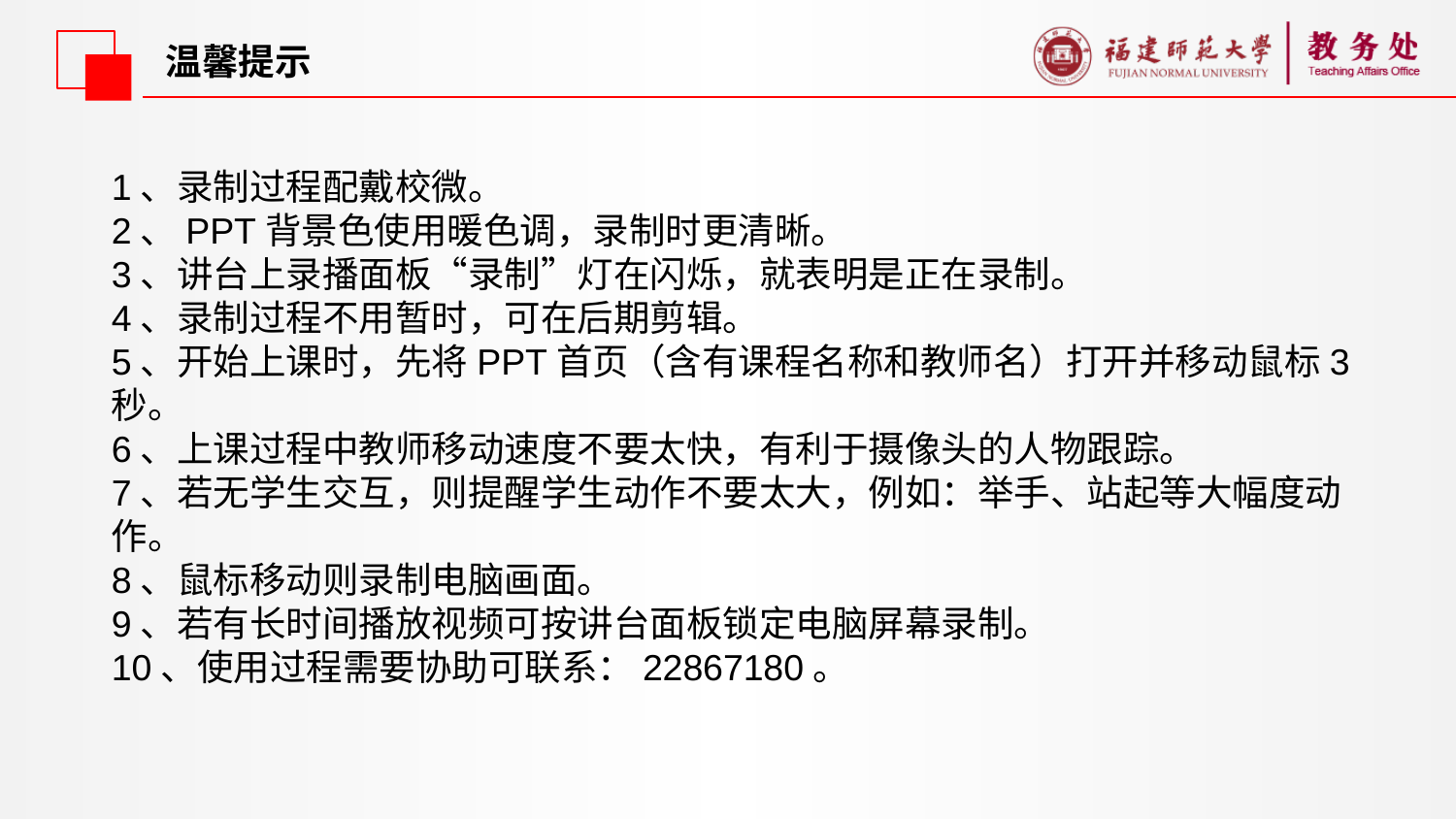

温馨提示
1、录制过程配戴校微。
2、PPT背景色使用暖色调，录制时更清晰。
3、讲台上录播面板“录制”灯在闪烁，就表明是正在录制。
4、录制过程不用暂时，可在后期剪辑。
5、开始上课时，先将PPT首页（含有课程名称和教师名）打开并移动鼠标3秒。
6、上课过程中教师移动速度不要太快，有利于摄像头的人物跟踪。
7、若无学生交互，则提醒学生动作不要太大，例如：举手、站起等大幅度动作。
8、鼠标移动则录制电脑画面。
9、若有长时间播放视频可按讲台面板锁定电脑屏幕录制。
10、使用过程需要协助可联系：22867180。